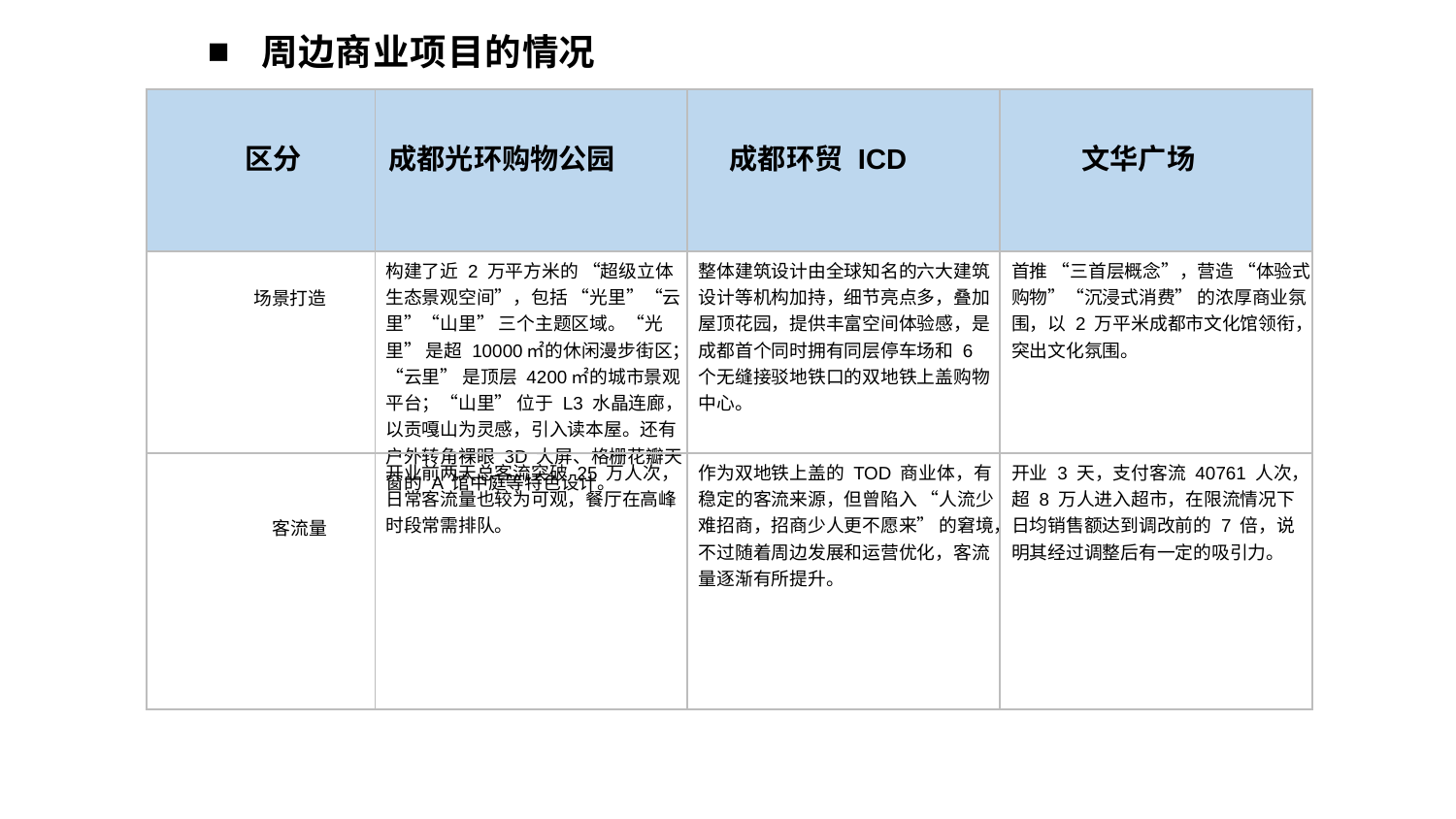

周边商业项目的情况
| 区分 | 成都光环购物公园 | 成都环贸 ICD | 文华广场 |
| --- | --- | --- | --- |
| 场景打造 | 构建了近 2 万平方米的 “超级立体生态景观空间”，包括 “光里”“云里”“山里” 三个主题区域。“光里” 是超 10000㎡的休闲漫步街区；“云里” 是顶层 4200㎡的城市景观平台；“山里” 位于 L3 水晶连廊，以贡嘎山为灵感，引入读本屋。还有户外转角裸眼 3D 大屏、格栅花瓣天窗的 A 馆中庭等特色设计。 | 整体建筑设计由全球知名的六大建筑设计等机构加持，细节亮点多，叠加屋顶花园，提供丰富空间体验感，是成都首个同时拥有同层停车场和 6 个无缝接驳地铁口的双地铁上盖购物中心。 | 首推 “三首层概念”，营造 “体验式购物”“沉浸式消费” 的浓厚商业氛围，以 2 万平米成都市文化馆领衔，突出文化氛围。 |
| 客流量 | 开业前两天总客流突破 25 万人次，日常客流量也较为可观，餐厅在高峰时段常需排队。 | 作为双地铁上盖的 TOD 商业体，有稳定的客流来源，但曾陷入 “人流少难招商，招商少人更不愿来” 的窘境，不过随着周边发展和运营优化，客流量逐渐有所提升。 | 开业 3 天，支付客流 40761 人次，超 8 万人进入超市，在限流情况下日均销售额达到调改前的 7 倍，说明其经过调整后有一定的吸引力。 |